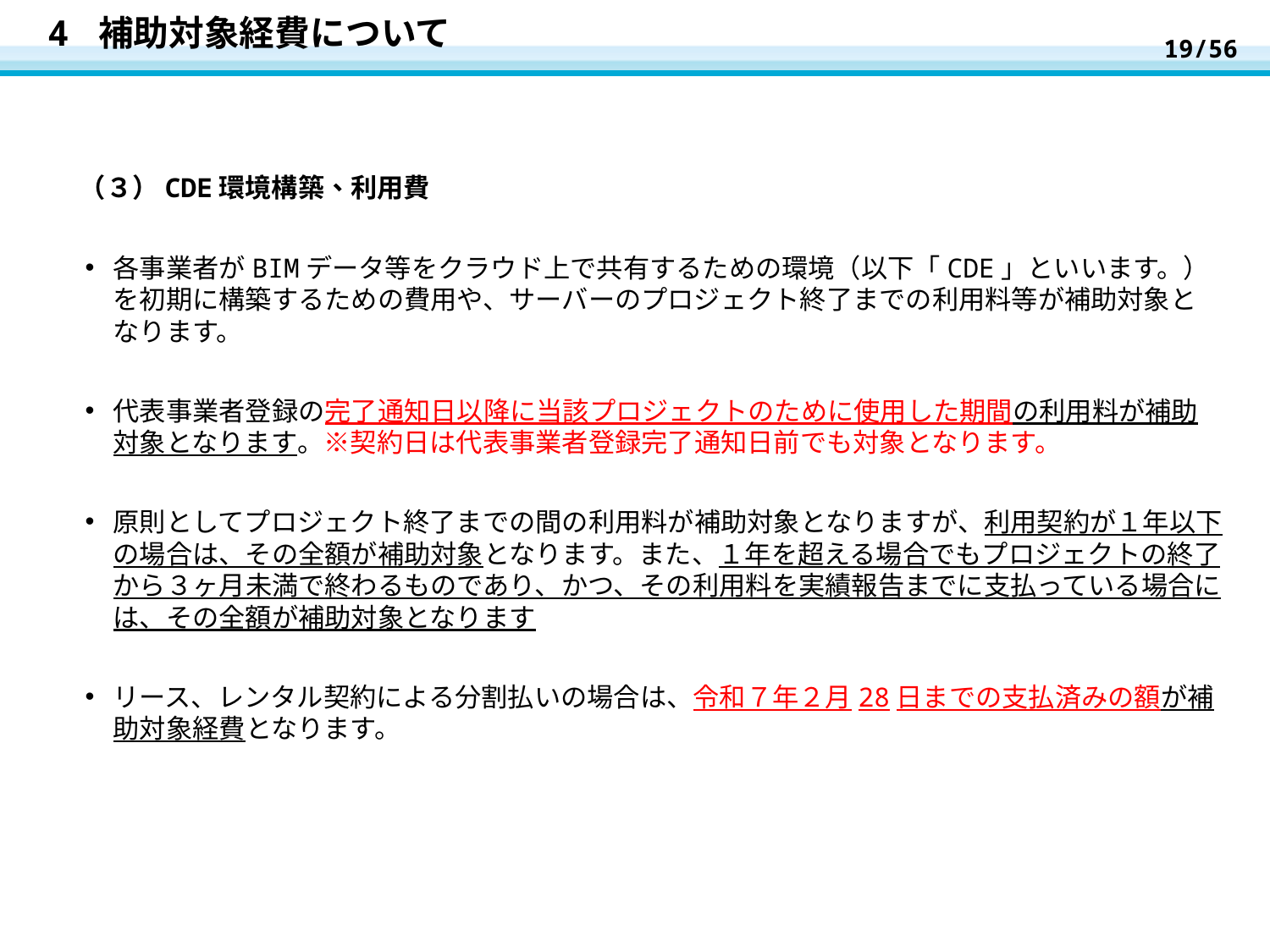

19/56
# 4 補助対象経費について
（３）CDE環境構築、利用費

各事業者がBIMデータ等をクラウド上で共有するための環境（以下「CDE」といいます。）を初期に構築するための費用や、サーバーのプロジェクト終了までの利用料等が補助対象となります。

代表事業者登録の完了通知日以降に当該プロジェクトのために使用した期間の利用料が補助対象となります。※契約日は代表事業者登録完了通知日前でも対象となります。

原則としてプロジェクト終了までの間の利用料が補助対象となりますが、利用契約が１年以下の場合は、その全額が補助対象となります。また、１年を超える場合でもプロジェクトの終了から３ヶ月未満で終わるものであり、かつ、その利用料を実績報告までに支払っている場合には、その全額が補助対象となります

リース、レンタル契約による分割払いの場合は、令和７年２月28日までの支払済みの額が補助対象経費となります。